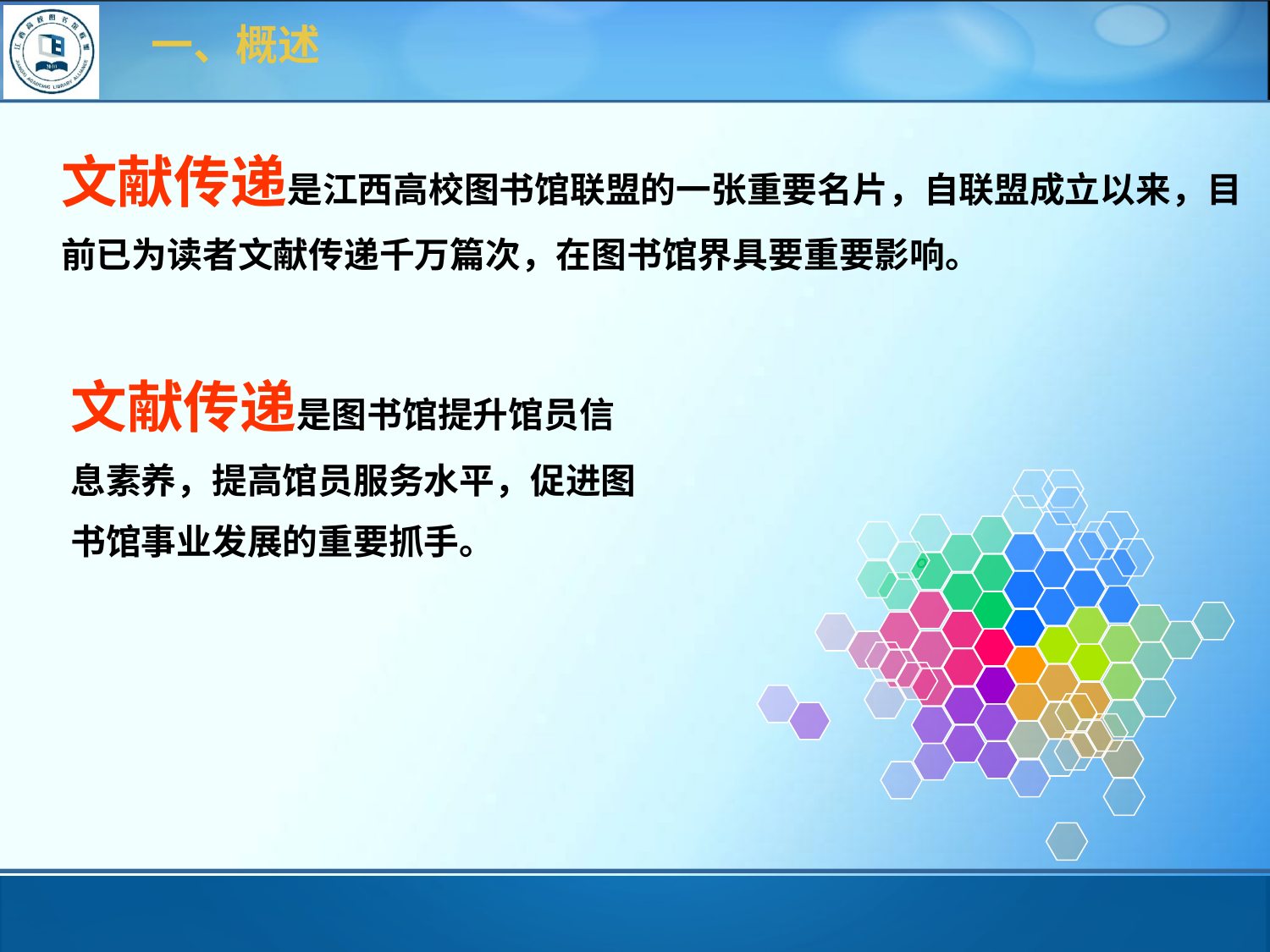

一、概述
文献传递是江西高校图书馆联盟的一张重要名片，自联盟成立以来，目前已为读者文献传递千万篇次，在图书馆界具要重要影响。
文献传递是图书馆提升馆员信息素养，提高馆员服务水平，促进图书馆事业发展的重要抓手。